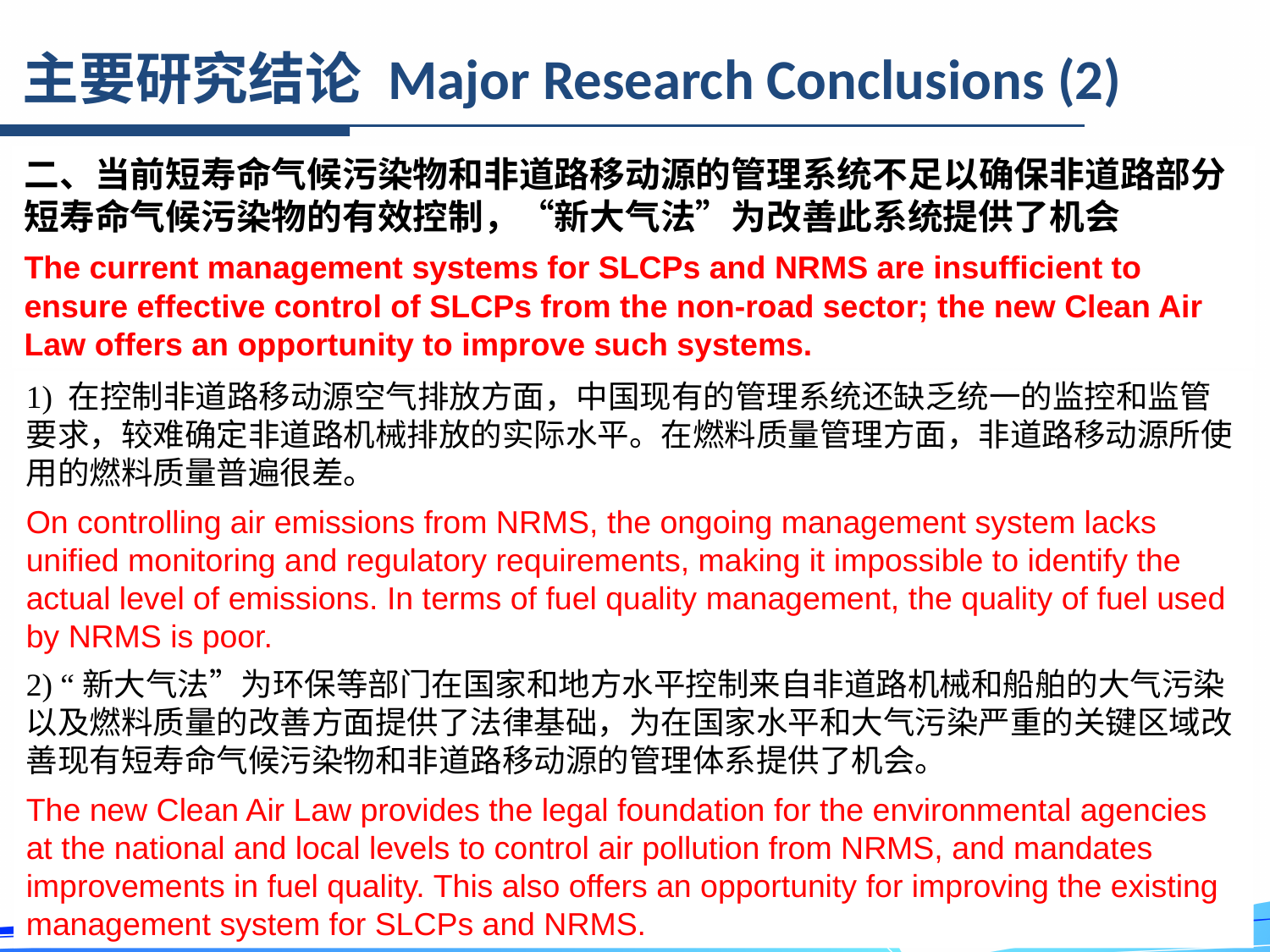

主要研究结论 Major Research Conclusions (2)
二、当前短寿命气候污染物和非道路移动源的管理系统不足以确保非道路部分短寿命气候污染物的有效控制，“新大气法”为改善此系统提供了机会
The current management systems for SLCPs and NRMS are insufficient to ensure effective control of SLCPs from the non-road sector; the new Clean Air Law offers an opportunity to improve such systems.
1) 在控制非道路移动源空气排放方面，中国现有的管理系统还缺乏统一的监控和监管要求，较难确定非道路机械排放的实际水平。在燃料质量管理方面，非道路移动源所使用的燃料质量普遍很差。
On controlling air emissions from NRMS, the ongoing management system lacks unified monitoring and regulatory requirements, making it impossible to identify the actual level of emissions. In terms of fuel quality management, the quality of fuel used by NRMS is poor.
2) “新大气法”为环保等部门在国家和地方水平控制来自非道路机械和船舶的大气污染以及燃料质量的改善方面提供了法律基础，为在国家水平和大气污染严重的关键区域改善现有短寿命气候污染物和非道路移动源的管理体系提供了机会。
The new Clean Air Law provides the legal foundation for the environmental agencies at the national and local levels to control air pollution from NRMS, and mandates improvements in fuel quality. This also offers an opportunity for improving the existing management system for SLCPs and NRMS.